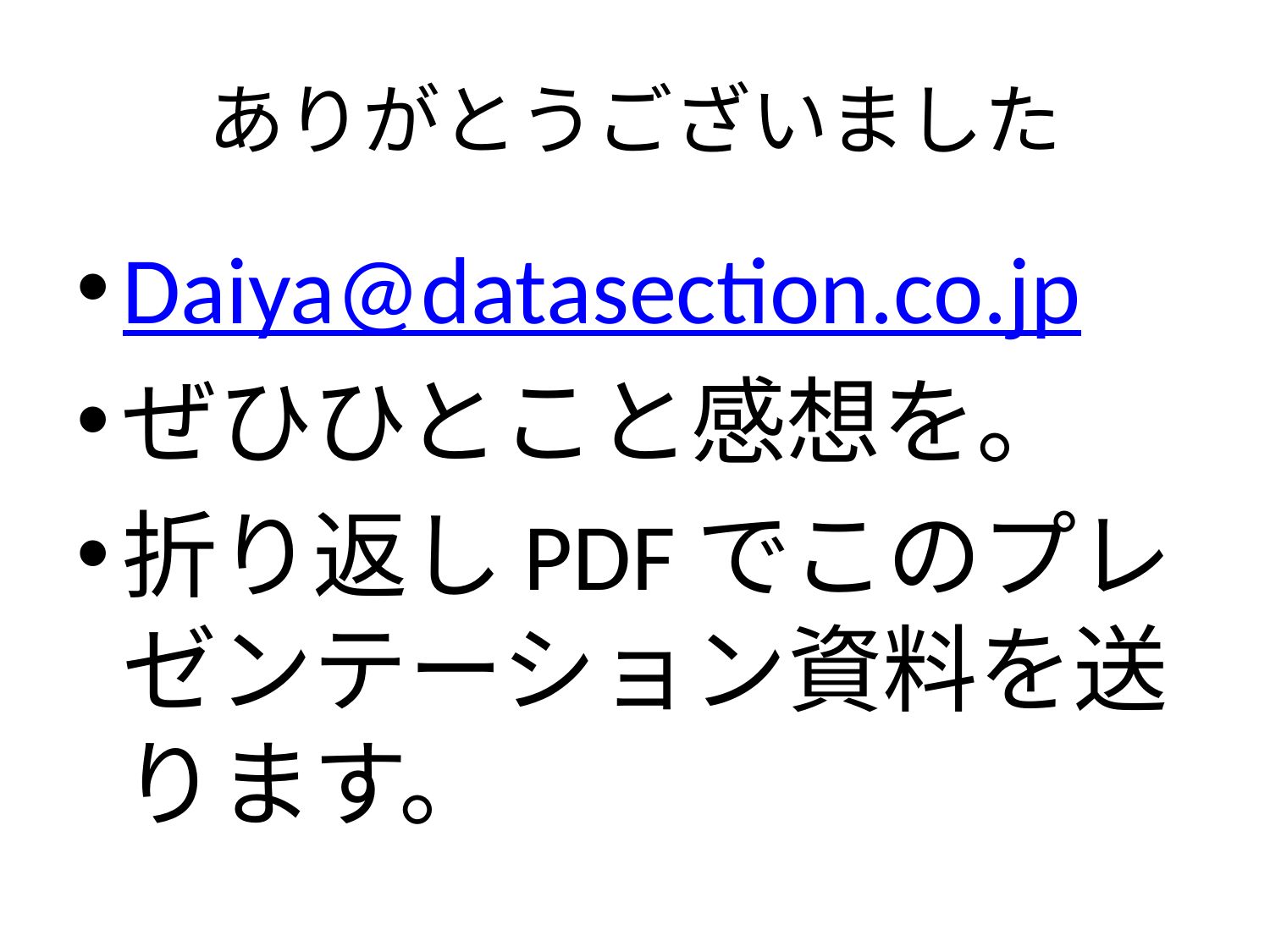

# ありがとうございました
Daiya@datasection.co.jp
ぜひひとこと感想を。
折り返しPDFでこのプレゼンテーション資料を送ります。